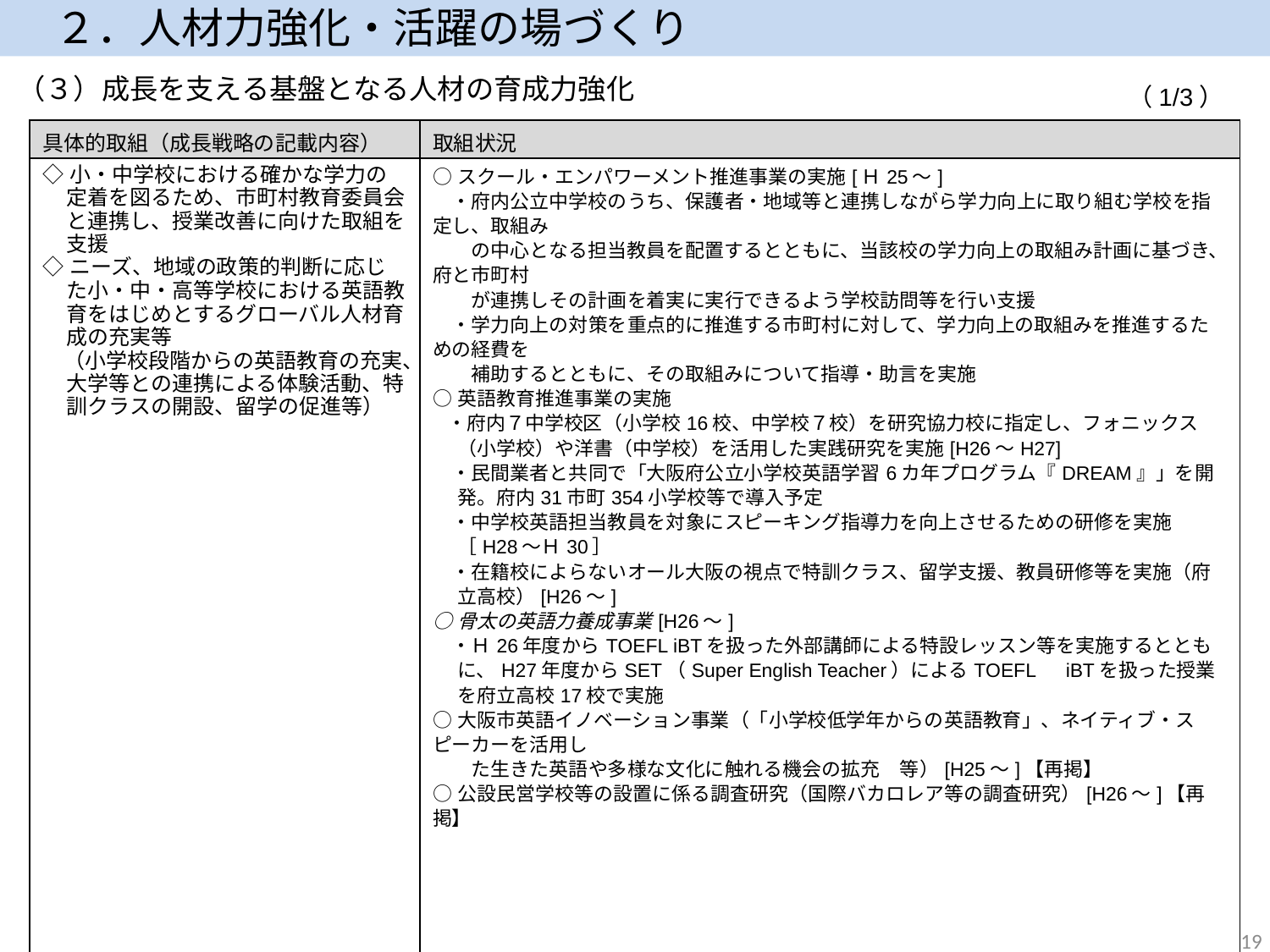

２．人材力強化・活躍の場づくり
（３）成長を支える基盤となる人材の育成力強化
（1/3）
| 具体的取組（成長戦略の記載内容） | 取組状況 |
| --- | --- |
| ◇小・中学校における確かな学力の定着を図るため、市町村教育委員会と連携し、授業改善に向けた取組を支援 ◇ニーズ、地域の政策的判断に応じた小・中・高等学校における英語教育をはじめとするグローバル人材育成の充実等 　（小学校段階からの英語教育の充実、大学等との連携による体験活動、特訓クラスの開設、留学の促進等） | ○スクール・エンパワーメント推進事業の実施[Ｈ25～] 　・府内公立中学校のうち、保護者・地域等と連携しながら学力向上に取り組む学校を指定し、取組み 　　の中心となる担当教員を配置するとともに、当該校の学力向上の取組み計画に基づき、府と市町村 　　が連携しその計画を着実に実行できるよう学校訪問等を行い支援 　・学力向上の対策を重点的に推進する市町村に対して、学力向上の取組みを推進するための経費を 　　補助するとともに、その取組みについて指導・助言を実施 ○英語教育推進事業の実施 ・府内７中学校区（小学校16校、中学校７校）を研究協力校に指定し、フォニックス（小学校）や洋書（中学校）を活用した実践研究を実施[H26～H27] 　・民間業者と共同で「大阪府公立小学校英語学習6カ年プログラム『DREAM』」を開発。府内31市町354小学校等で導入予定 　・中学校英語担当教員を対象にスピーキング指導力を向上させるための研修を実施［H28～Ｈ30］ 　・在籍校によらないオール大阪の視点で特訓クラス、留学支援、教員研修等を実施（府立高校）[H26～] ○骨太の英語力養成事業[H26～] 　・Ｈ26年度からTOEFL iBTを扱った外部講師による特設レッスン等を実施するとともに、H27年度からSET（Super English Teacher）によるTOEFL　iBTを扱った授業を府立高校17校で実施 ○大阪市英語イノベーション事業（「小学校低学年からの英語教育」、ネイティブ・スピーカーを活用し　　 　　た生きた英語や多様な文化に触れる機会の拡充　等）[H25～]【再掲】 ○公設民営学校等の設置に係る調査研究（国際バカロレア等の調査研究）[H26～]【再掲】 （次ページに続く） |
19